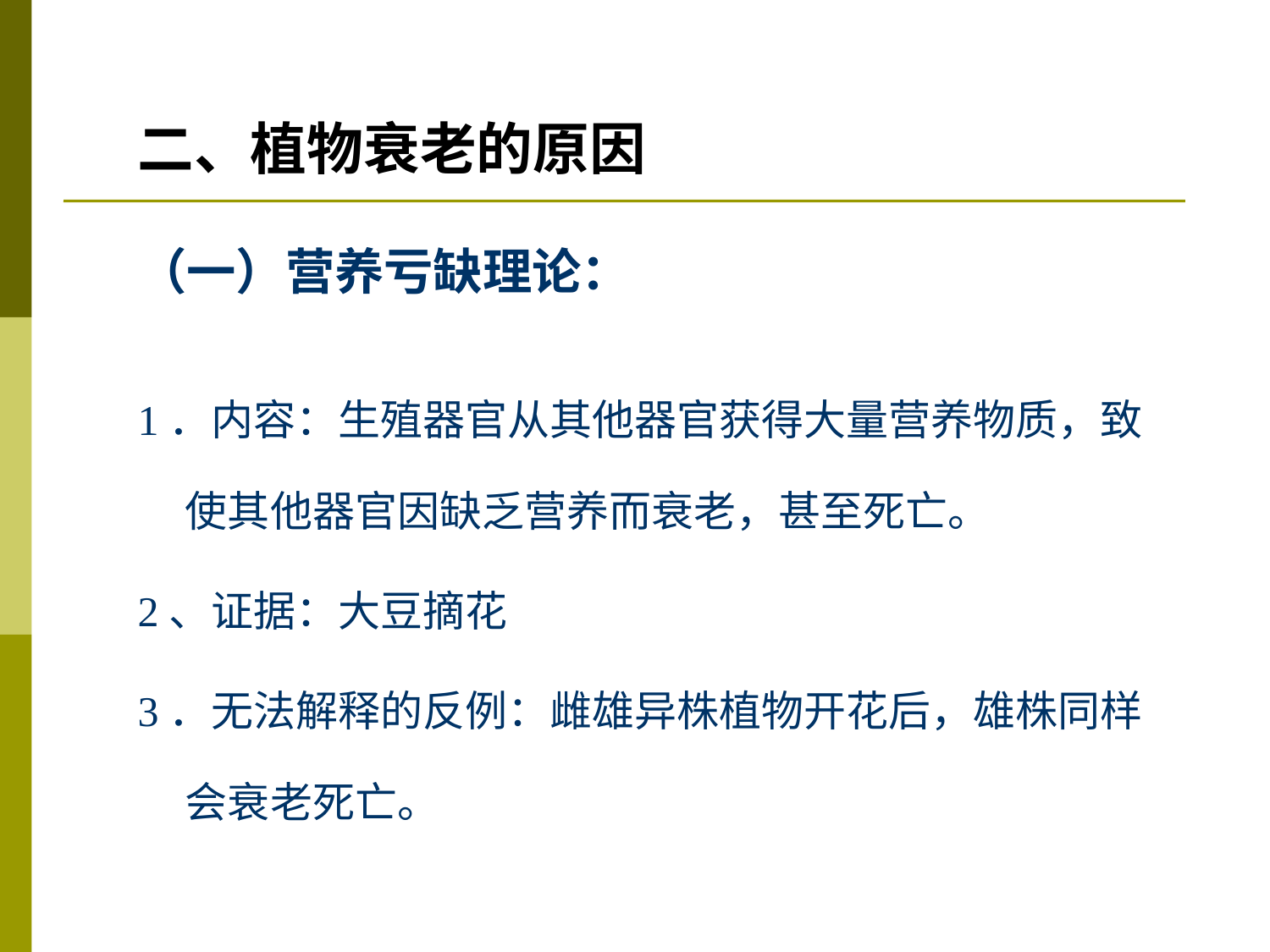

# 二、植物衰老的原因 （一）营养亏缺理论：
1．内容：生殖器官从其他器官获得大量营养物质，致使其他器官因缺乏营养而衰老，甚至死亡。
2、证据：大豆摘花
3．无法解释的反例：雌雄异株植物开花后，雄株同样会衰老死亡。